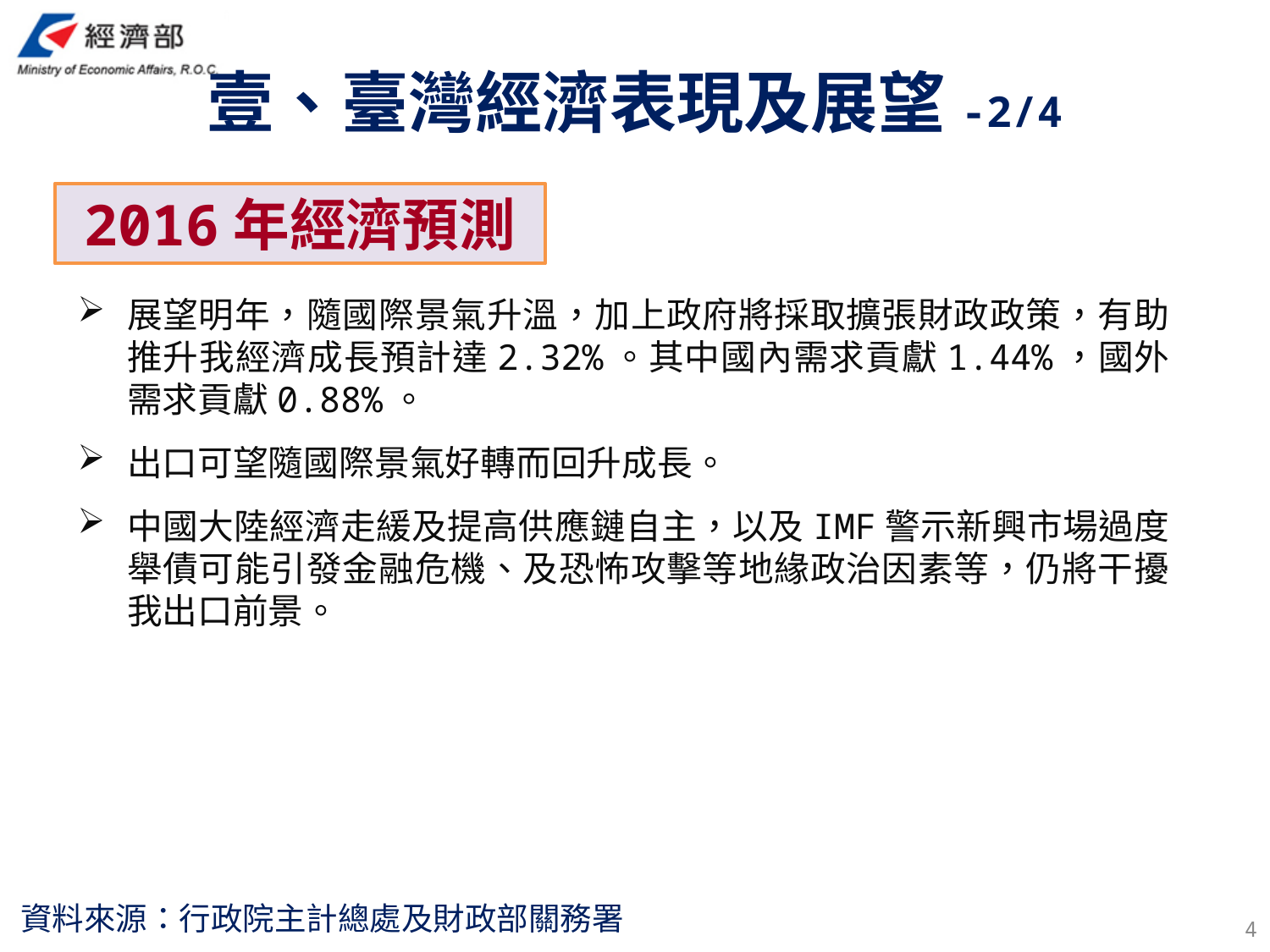

壹、臺灣經濟表現及展望-2/4
2016年經濟預測
展望明年，隨國際景氣升溫，加上政府將採取擴張財政政策，有助推升我經濟成長預計達2.32%。其中國內需求貢獻1.44%，國外需求貢獻0.88%。
出口可望隨國際景氣好轉而回升成長。
中國大陸經濟走緩及提高供應鏈自主，以及IMF警示新興市場過度舉債可能引發金融危機、及恐怖攻擊等地緣政治因素等，仍將干擾我出口前景。

資料來源：行政院主計總處及財政部關務署
4